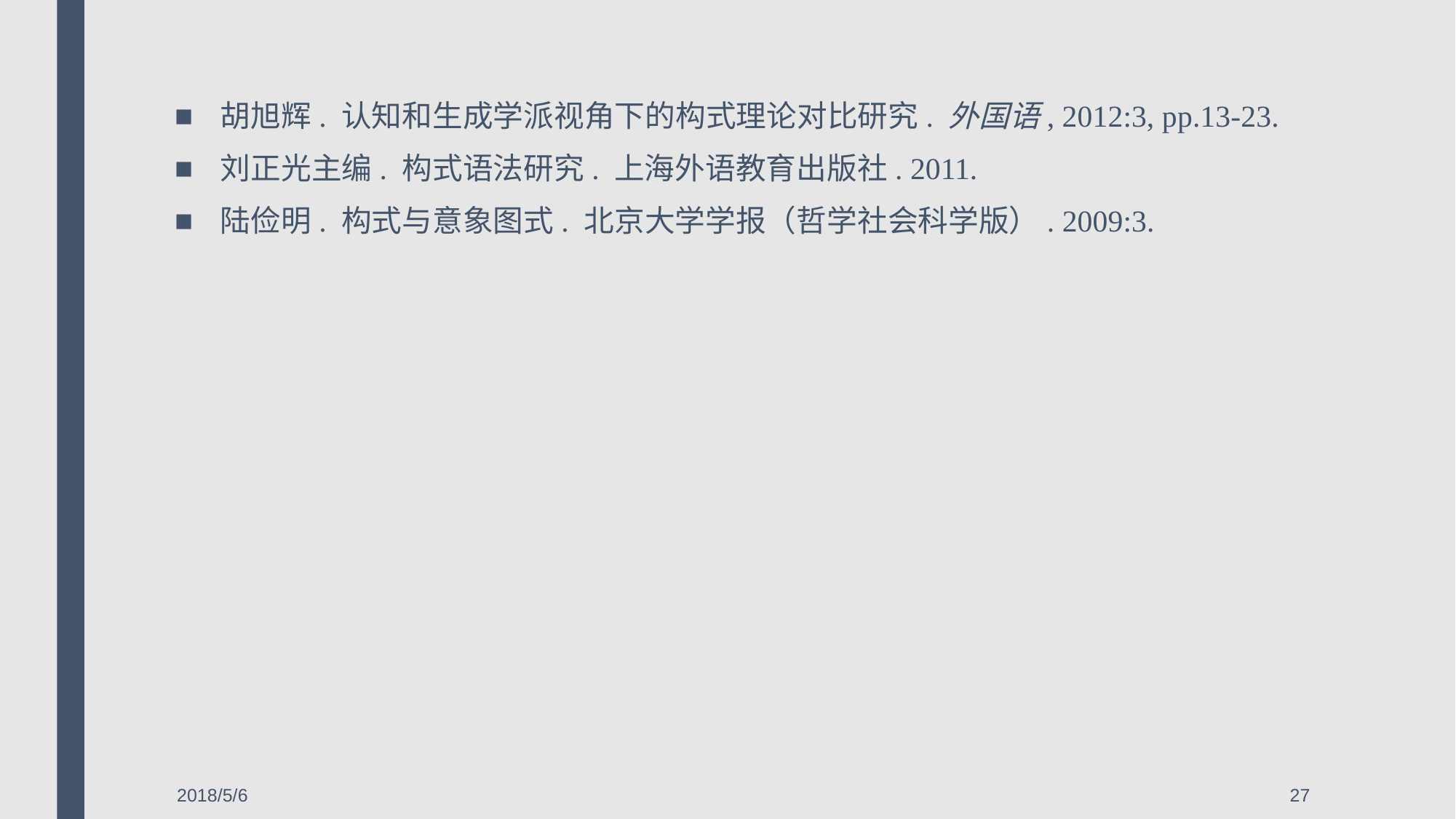

胡旭辉. 认知和生成学派视角下的构式理论对比研究. 外国语, 2012:3, pp.13-23.
刘正光主编. 构式语法研究. 上海外语教育出版社. 2011.
陆俭明. 构式与意象图式. 北京大学学报（哲学社会科学版）. 2009:3.

2018/5/6
27